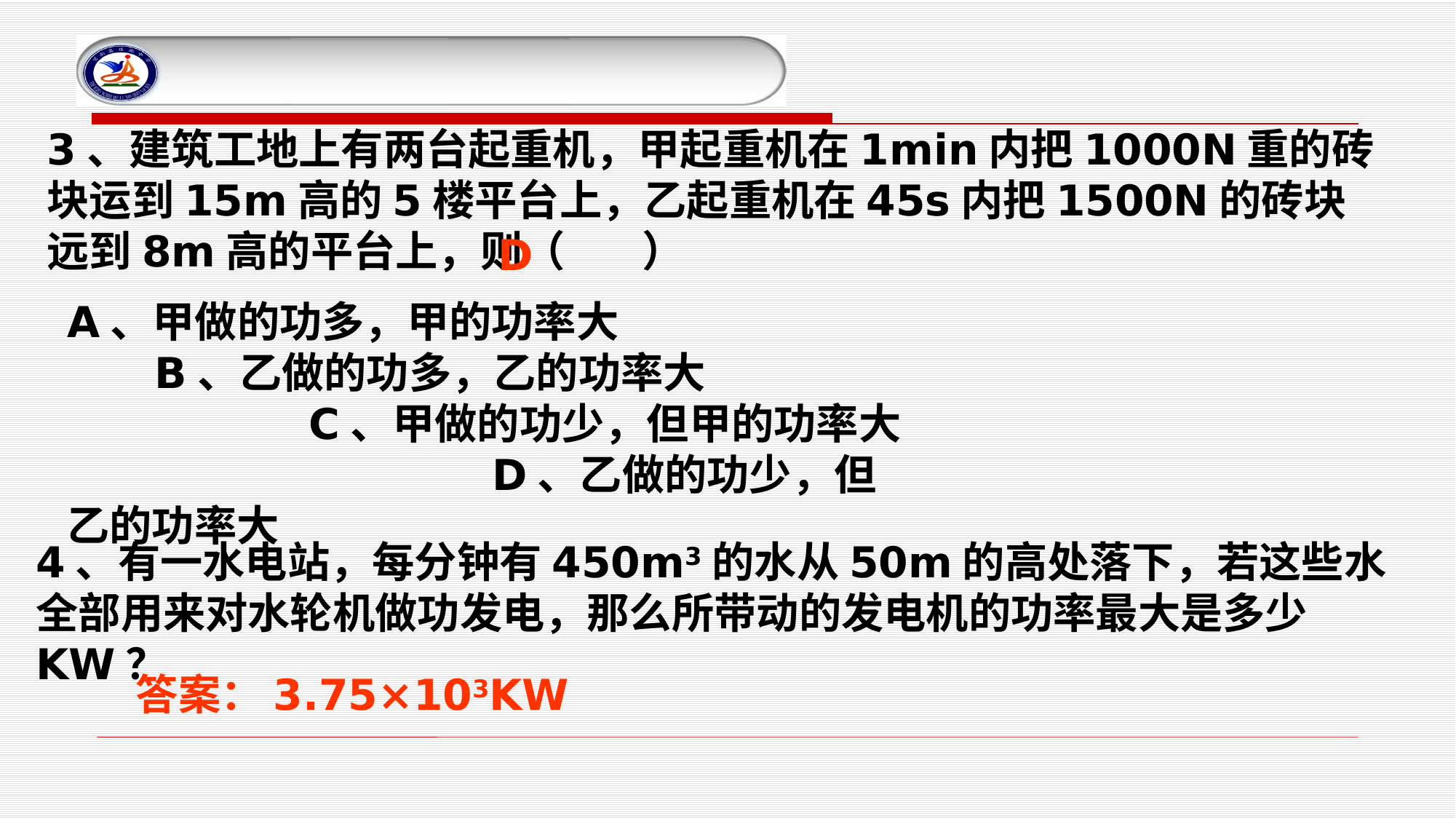

3、建筑工地上有两台起重机，甲起重机在1min内把1000N重的砖块运到15m高的5楼平台上，乙起重机在45s内把1500N的砖块远到8m高的平台上，则（        ）
D
A、甲做的功多，甲的功率大                                       B、乙做的功多，乙的功率大                                              C、甲做的功少，但甲的功率大                                             D、乙做的功少，但乙的功率大
4、有一水电站，每分钟有450m3的水从50m的高处落下，若这些水全部用来对水轮机做功发电，那么所带动的发电机的功率最大是多少KW？
答案：3.75×103KW